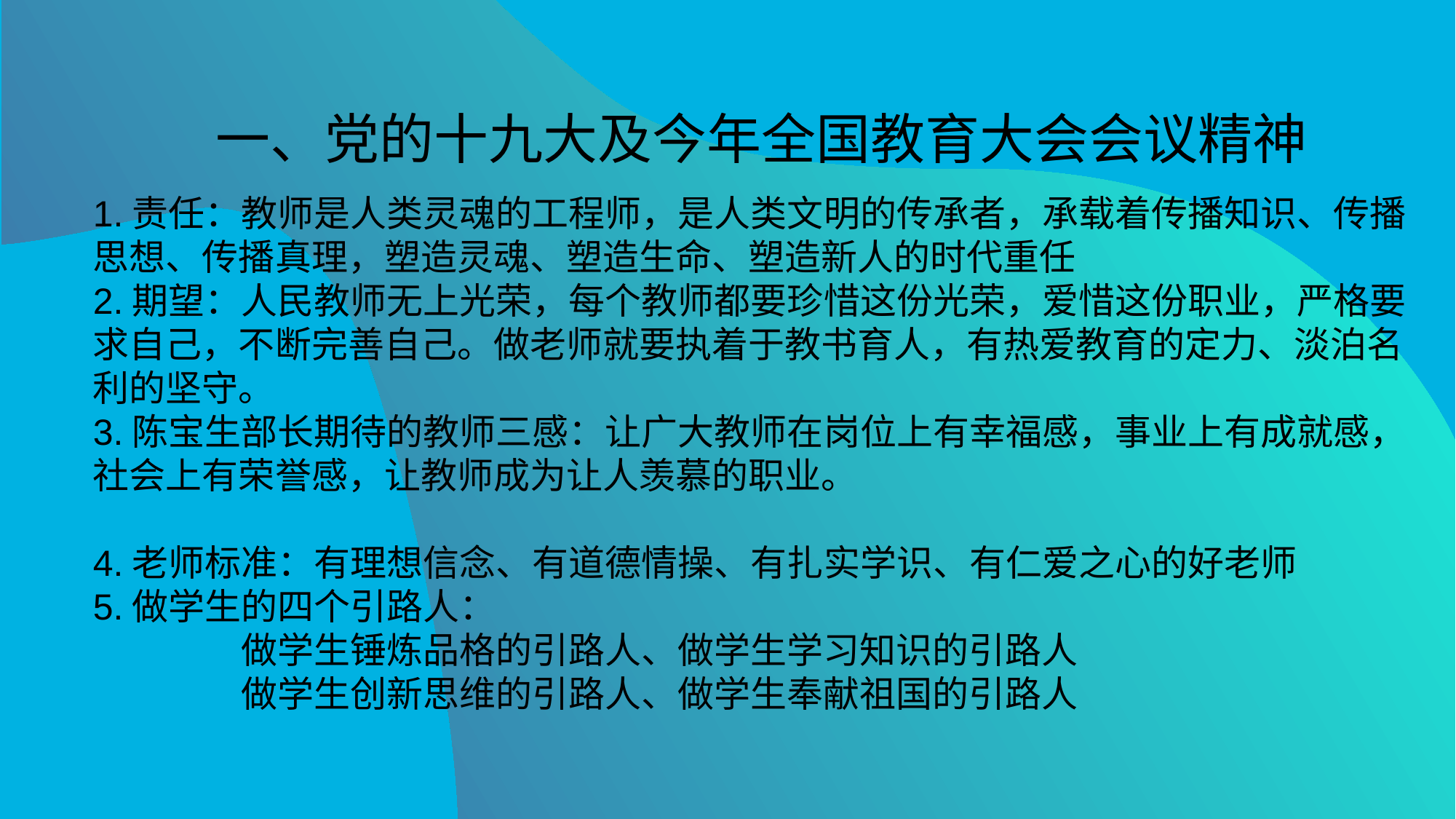

一、党的十九大及今年全国教育大会会议精神
1.责任：教师是人类灵魂的工程师，是人类文明的传承者，承载着传播知识、传播思想、传播真理，塑造灵魂、塑造生命、塑造新人的时代重任
2.期望：人民教师无上光荣，每个教师都要珍惜这份光荣，爱惜这份职业，严格要求自己，不断完善自己。做老师就要执着于教书育人，有热爱教育的定力、淡泊名利的坚守。
3.陈宝生部长期待的教师三感：让广大教师在岗位上有幸福感，事业上有成就感，社会上有荣誉感，让教师成为让人羡慕的职业。

4.老师标准：有理想信念、有道德情操、有扎实学识、有仁爱之心的好老师
5.做学生的四个引路人：
                 做学生锤炼品格的引路人、做学生学习知识的引路人
                 做学生创新思维的引路人、做学生奉献祖国的引路人